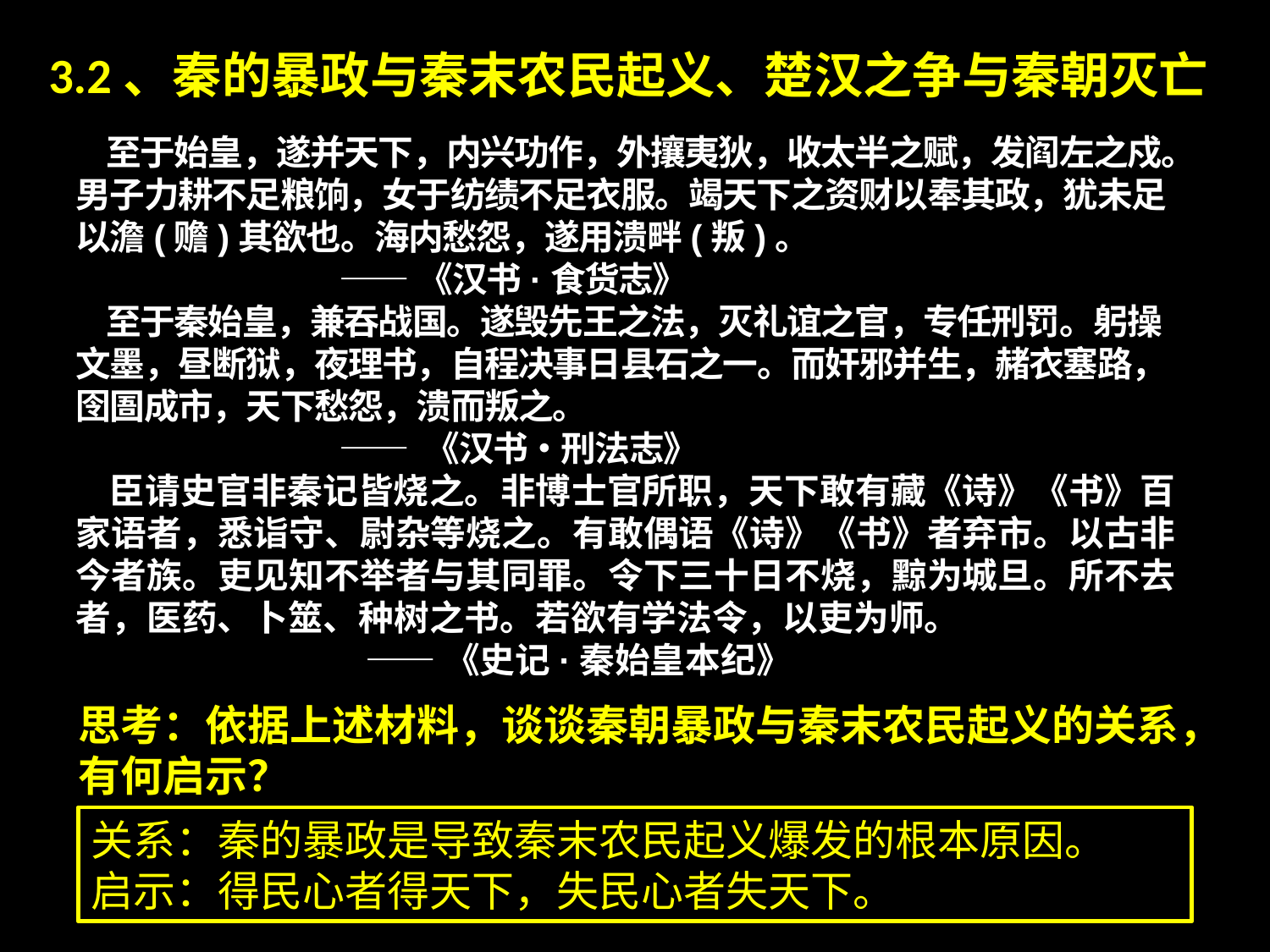

#
3.2、秦的暴政与秦末农民起义、楚汉之争与秦朝灭亡
   至于始皇，遂并天下，内兴功作，外攘夷狄，收太半之赋，发阎左之戍。男子力耕不足粮饷，女于纺绩不足衣服。竭天下之资财以奉其政，犹未足以澹(赡)其欲也。海内愁怨，遂用溃畔(叛)。
                                       ——《汉书·食货志》
   至于秦始皇，兼吞战国。遂毁先王之法，灭礼谊之官，专任刑罚。躬操文墨，昼断狱，夜理书，自程决事日县石之一。而奸邪并生，赭衣塞路，囹圄成市，天下愁怨，溃而叛之。
                                       —— 《汉书•刑法志》
   臣请史官非秦记皆烧之。非博士官所职，天下敢有藏《诗》《书》百家语者，悉诣守、尉杂等烧之。有敢偶语《诗》《书》者弃市。以古非今者族。吏见知不举者与其同罪。令下三十日不烧，黥为城旦。所不去者，医药、卜筮、种树之书。若欲有学法令，以吏为师。
                                    ——《史记·秦始皇本纪》

思考：依据上述材料，谈谈秦朝暴政与秦末农民起义的关系，
有何启示？
关系：秦的暴政是导致秦末农民起义爆发的根本原因。
启示：得民心者得天下，失民心者失天下。